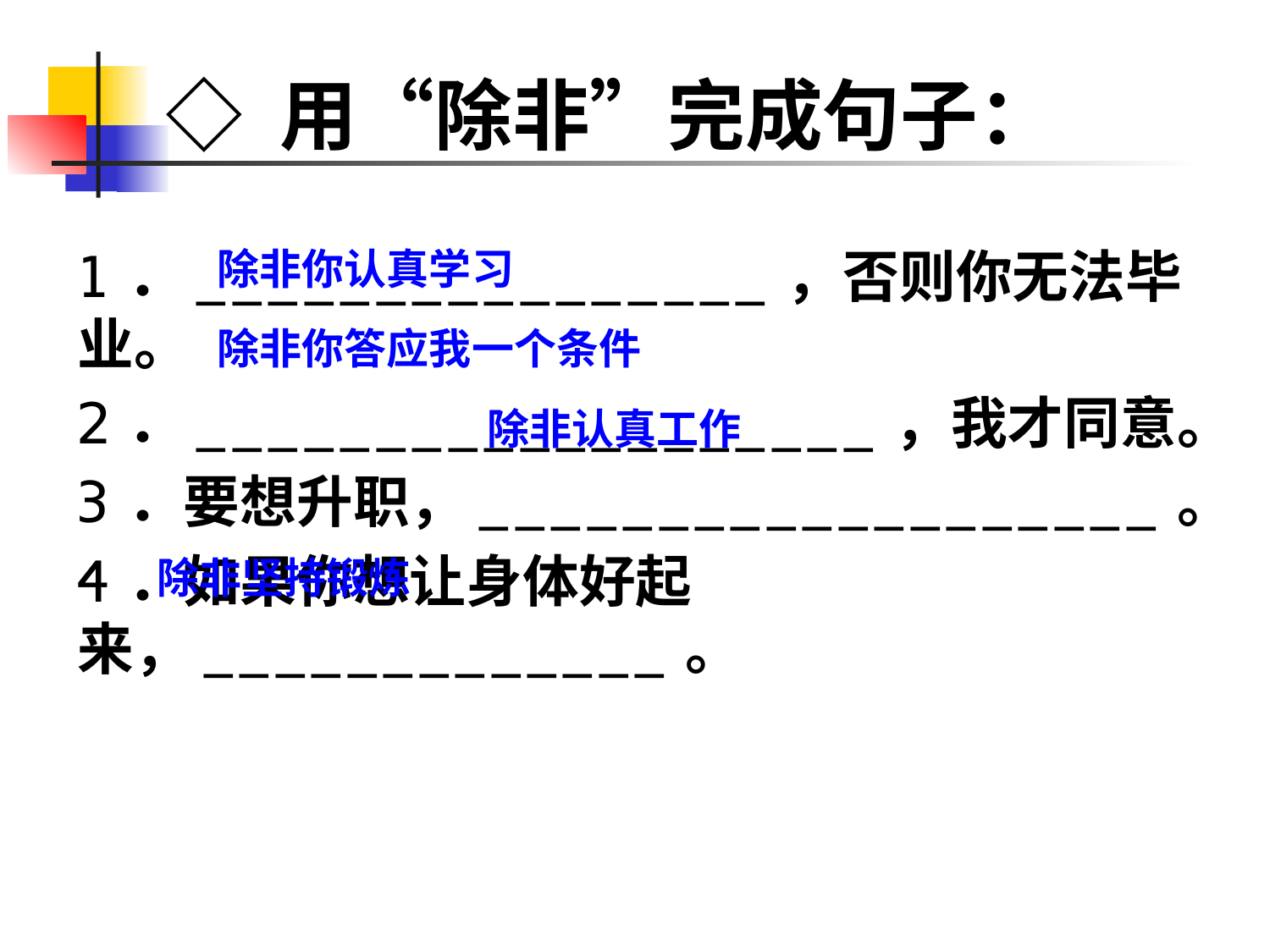

# ◇ 用“除非”完成句子：
1．________________，否则你无法毕业。
2．___________________，我才同意。
3．要想升职，___________________。
4．如果你想让身体好起来，_____________。

除非你认真学习
除非你答应我一个条件
除非认真工作
除非坚持锻炼